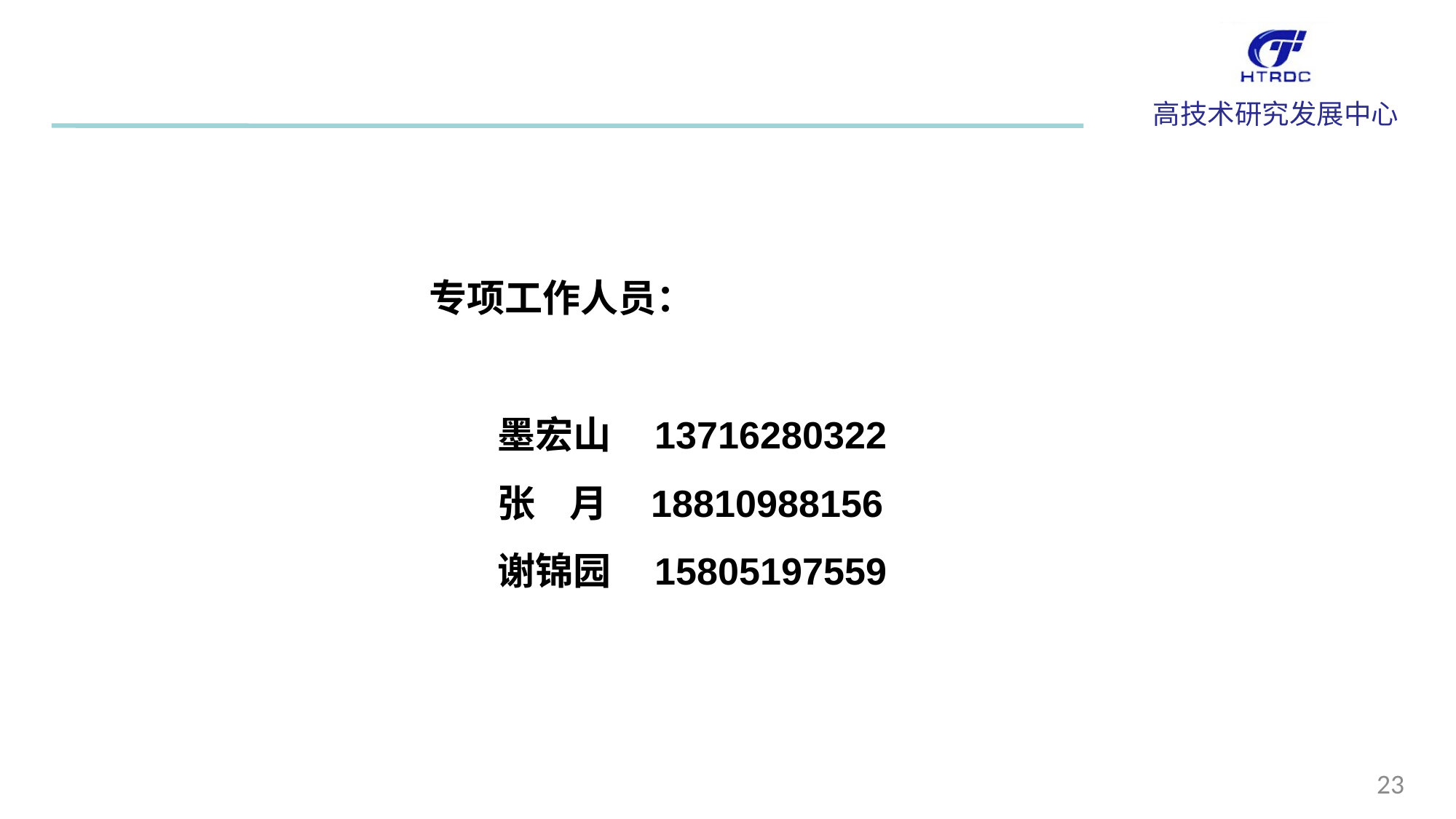

专项工作人员：

       墨宏山    13716280322
       张    月    18810988156
       谢锦园    15805197559